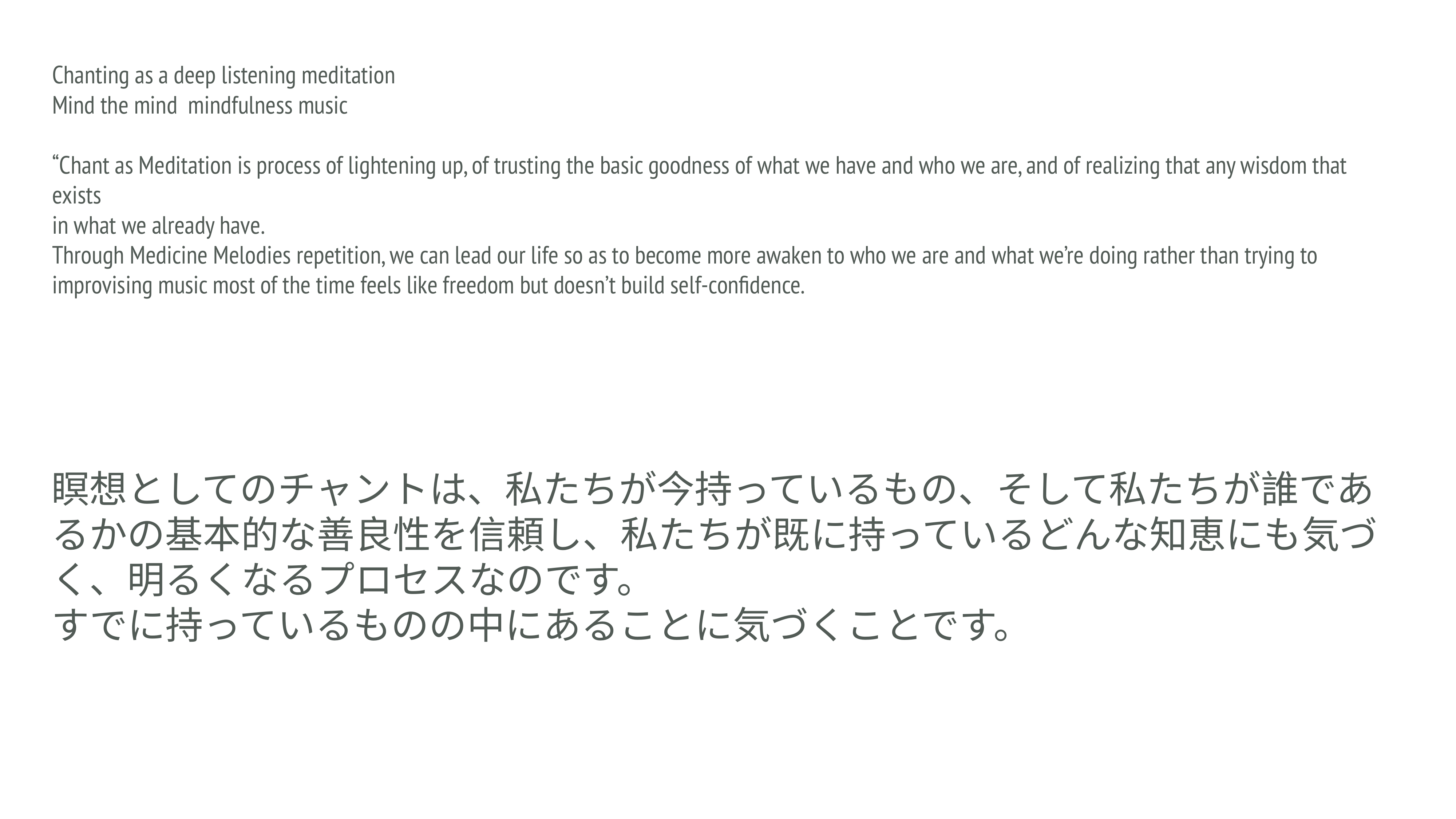

Chanting as a deep listening meditation
Mind the mind  mindfulness music

“Chant as Meditation is process of lightening up, of trusting the basic goodness of what we have and who we are, and of realizing that any wisdom that exists
in what we already have.
Through Medicine Melodies repetition, we can lead our life so as to become more awaken to who we are and what we’re doing rather than trying to improvising music most of the time feels like freedom but doesn’t build self-confidence.
瞑想としてのチャントは、私たちが今持っているもの、そして私たちが誰であるかの基本的な善良性を信頼し、私たちが既に持っているどんな知恵にも気づく、明るくなるプロセスなのです。
すでに持っているものの中にあることに気づくことです。